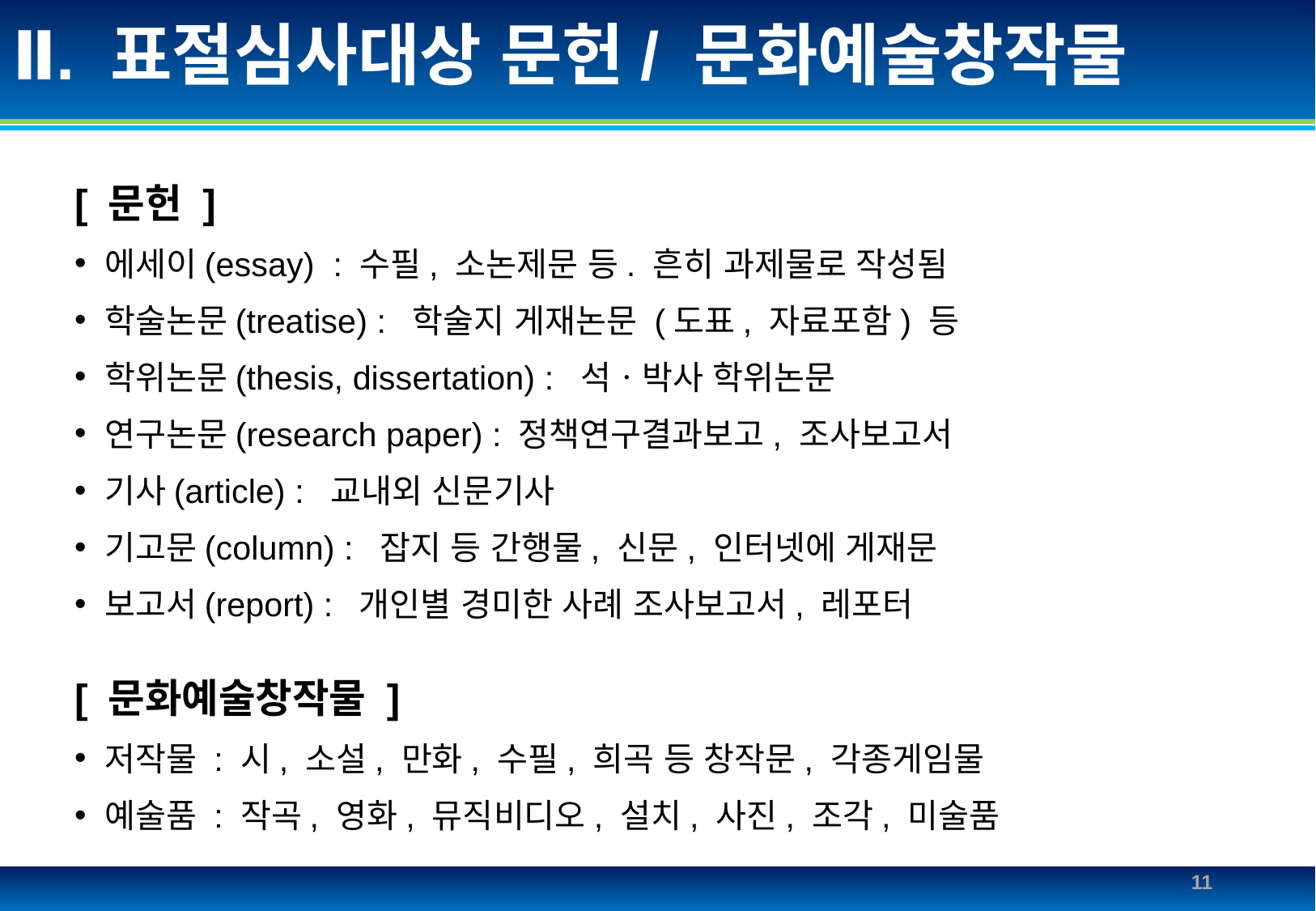

# Ⅱ. 표절심사대상 문헌/ 문화예술창작물
[ 문헌 ]
에세이(essay)  : 수필, 소논제문 등. 흔히 과제물로 작성됨
학술논문(treatise) :  학술지 게재논문 (도표, 자료포함) 등
학위논문(thesis, dissertation) :  석ㆍ박사 학위논문
연구논문(research paper) : 정책연구결과보고, 조사보고서
기사(article) :  교내외 신문기사
기고문(column) :  잡지 등 간행물, 신문, 인터넷에 게재문
보고서(report) :  개인별 경미한 사례 조사보고서, 레포터

[ 문화예술창작물 ]
저작물 : 시, 소설, 만화, 수필, 희곡 등 창작문, 각종게임물
예술품 : 작곡, 영화, 뮤직비디오, 설치, 사진, 조각, 미술품
11
Silla university